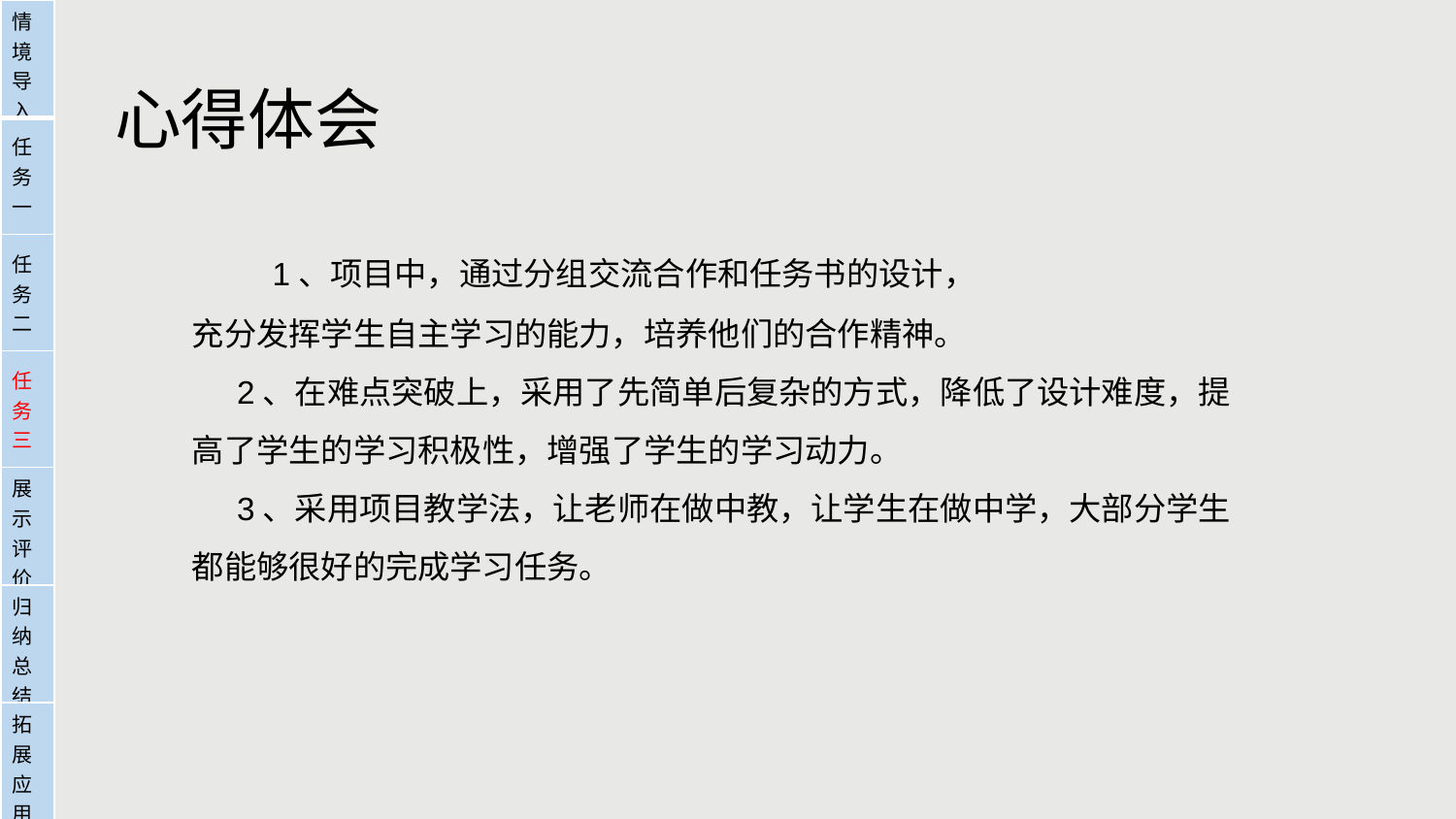

| 情境导入 |
| --- |
| 任务一 |
| 任务二 |
| 任务三 |
| 展示评价 |
| 归纳总结 |
| 拓展应用 |
# 心得体会
       1、项目中，通过分组交流合作和任务书的设计，
充分发挥学生自主学习的能力，培养他们的合作精神。
     2、在难点突破上，采用了先简单后复杂的方式，降低了设计难度，提高了学生的学习积极性，增强了学生的学习动力。
     3、采用项目教学法，让老师在做中教，让学生在做中学，大部分学生都能够很好的完成学习任务。